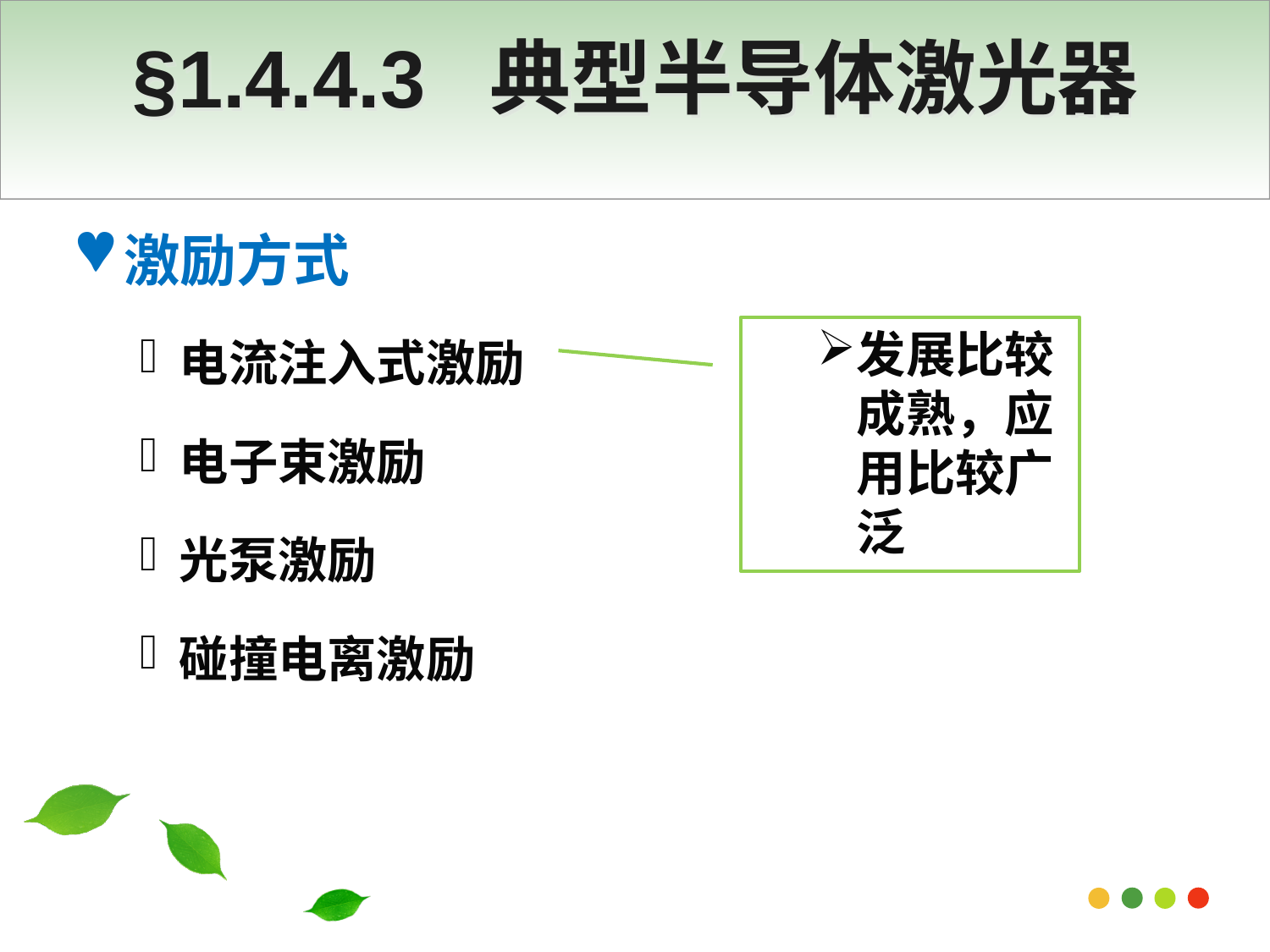

# §1.4.4.3  典型半导体激光器
激励方式
电流注入式激励
电子束激励
光泵激励
碰撞电离激励
发展比较成熟，应用比较广泛